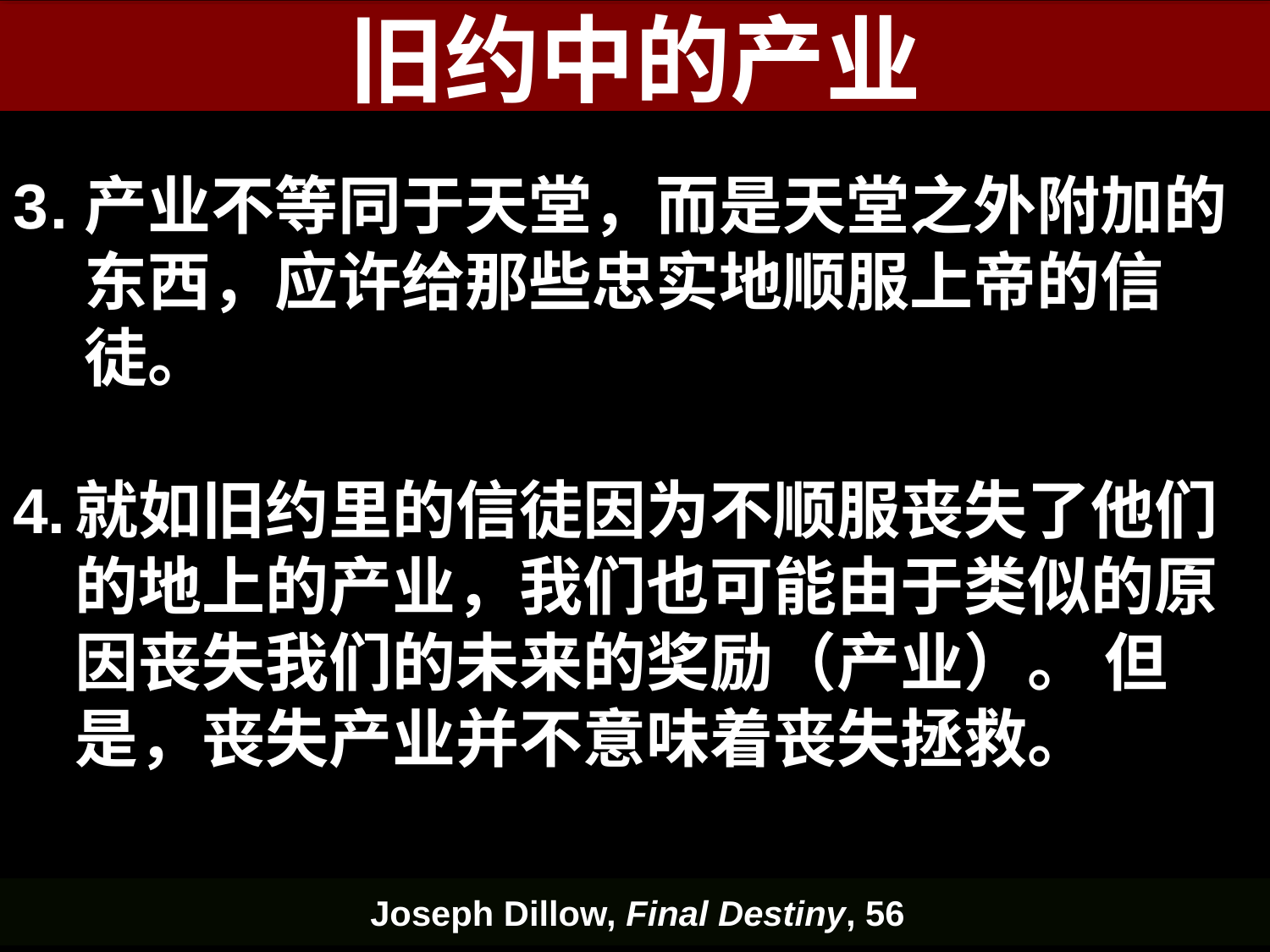

# Inheritance in the OT
旧约中的产业
产业不等同于天堂，而是天堂之外附加的东西，应许给那些忠实地顺服上帝的信徒。

4.	就如旧约里的信徒因为不顺服丧失了他们的地上的产业，我们也可能由于类似的原因丧失我们的未来的奖励（产业）。 但是，丧失产业并不意味着丧失拯救。
Joseph Dillow, Final Destiny, 56